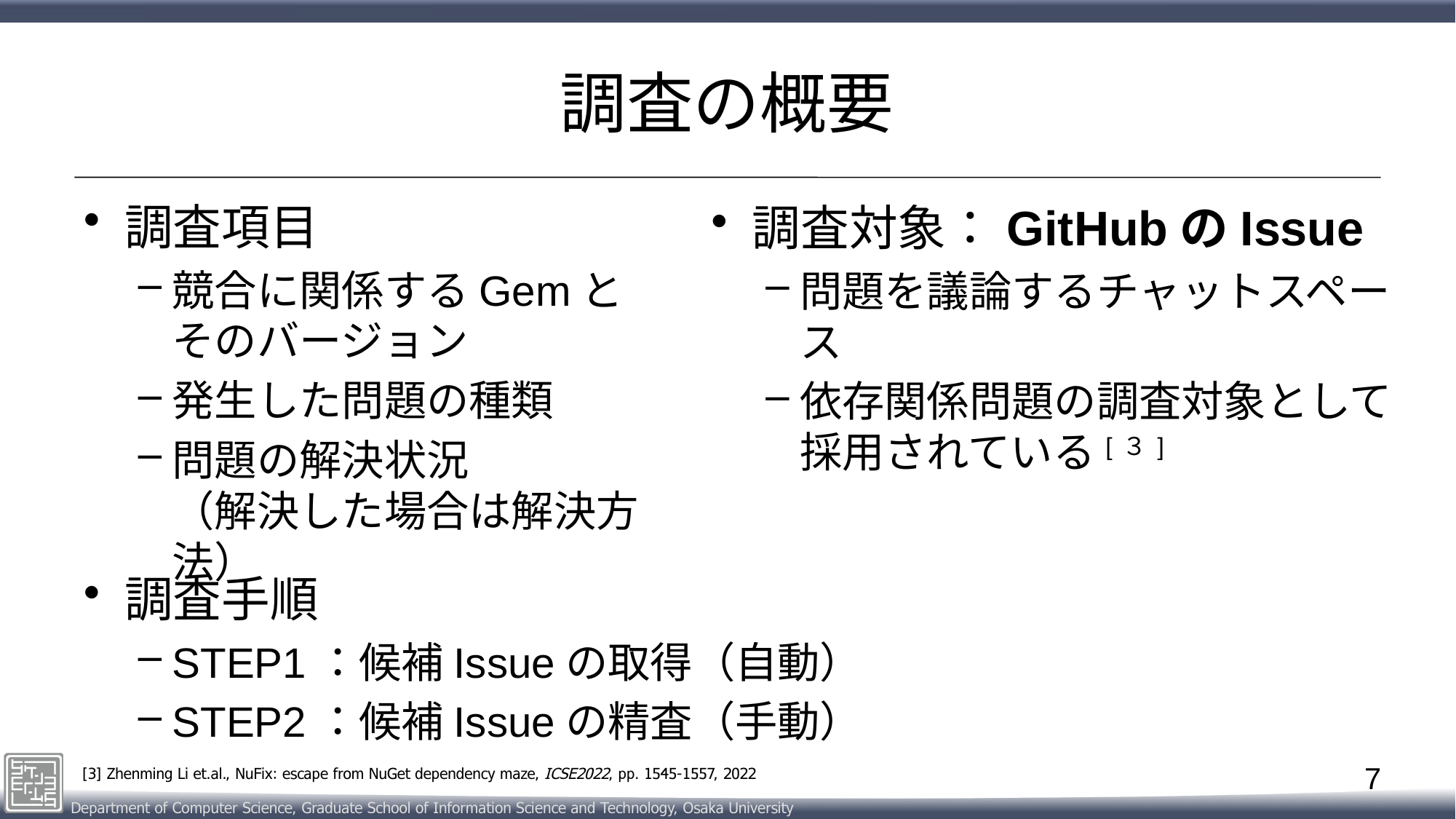

# 調査の概要
調査項目
競合に関係するGemと
そのバージョン
発生した問題の種類
問題の解決状況
（解決した場合は解決方法）
調査対象：GitHubのIssue
問題を議論するチャットスペース
依存関係問題の調査対象として
採用されている[３]
調査手順
STEP1：候補Issueの取得（自動）
STEP2：候補Issueの精査（手動）
7
[3] Zhenming Li et.al., NuFix: escape from NuGet dependency maze, ICSE2022, pp. 1545-1557, 2022